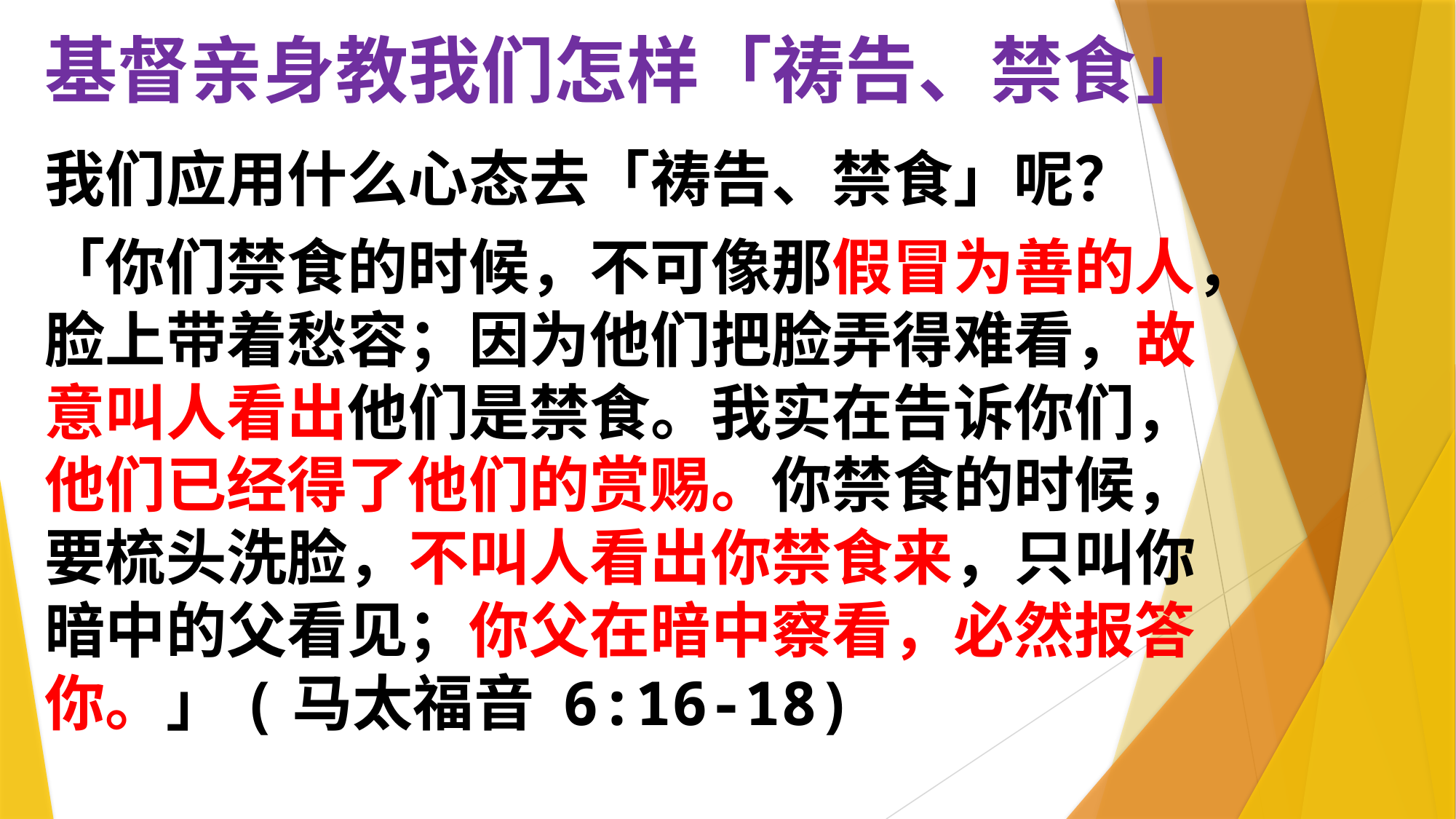

# 基督亲身教我们怎样「祷告、禁食」
我们应用什么心态去「祷告、禁食」呢？
「你们禁食的时候，不可像那假冒为善的人，脸上带着愁容；因为他们把脸弄得难看，故意叫人看出他们是禁食。我实在告诉你们，他们已经得了他们的赏赐。你禁食的时候，要梳头洗脸，不叫人看出你禁食来，只叫你暗中的父看见；你父在暗中察看，必然报答你。」(马太福音 6:16-18)